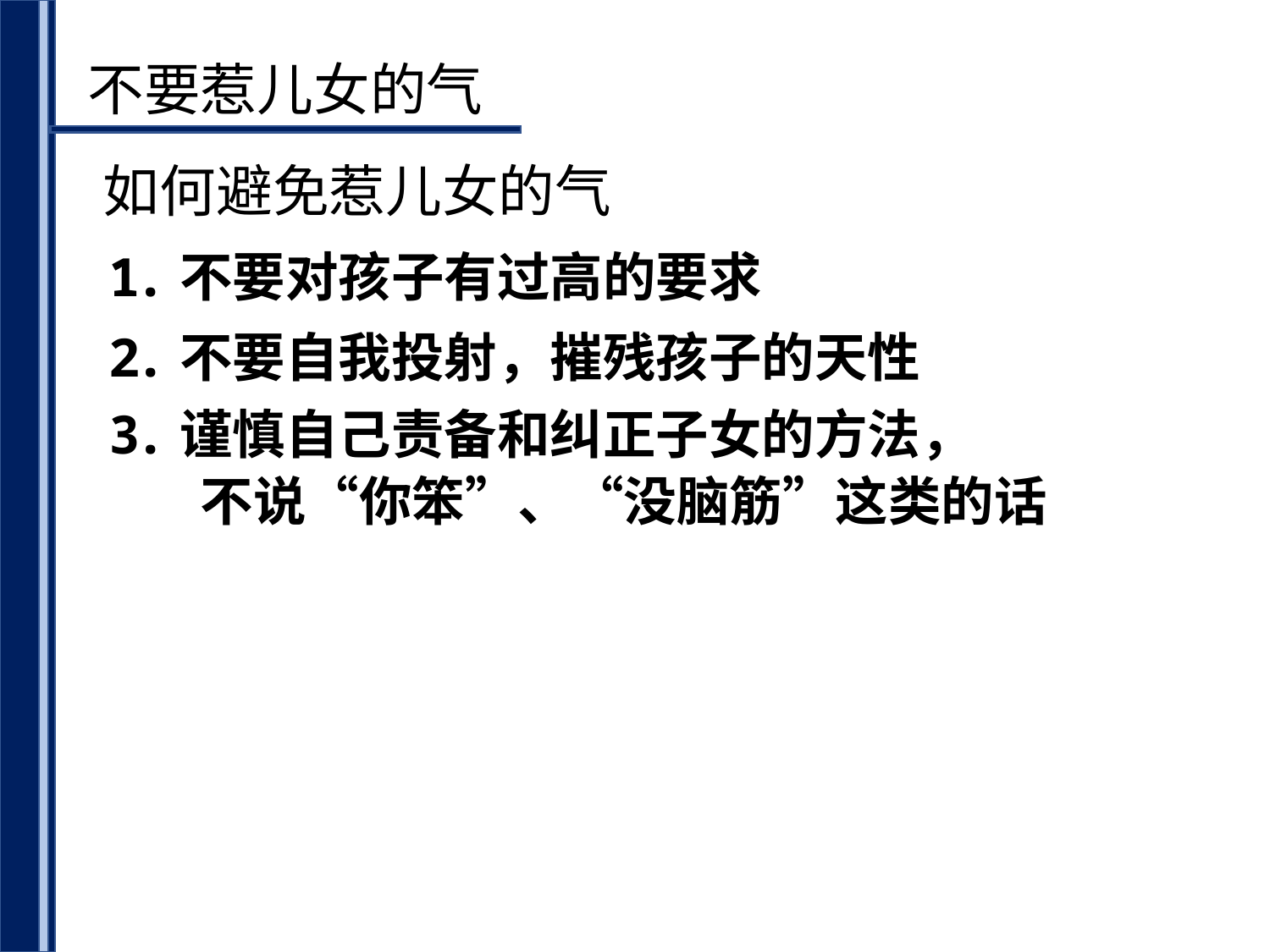

不要惹儿女的气

如何避免惹儿女的气
不要对孩子有过高的要求
不要自我投射，摧残孩子的天性
谨慎自己责备和纠正子女的方法，
   不说“你笨”、“没脑筋”这类的话
4. 言行一致，不可有双重的标准
5. 不拿他与别的孩子比
6. 做出任何评判和批评之先，要给儿女有
   表达自己意见和感觉的机会，犯了错要
   给他们有解释的权利